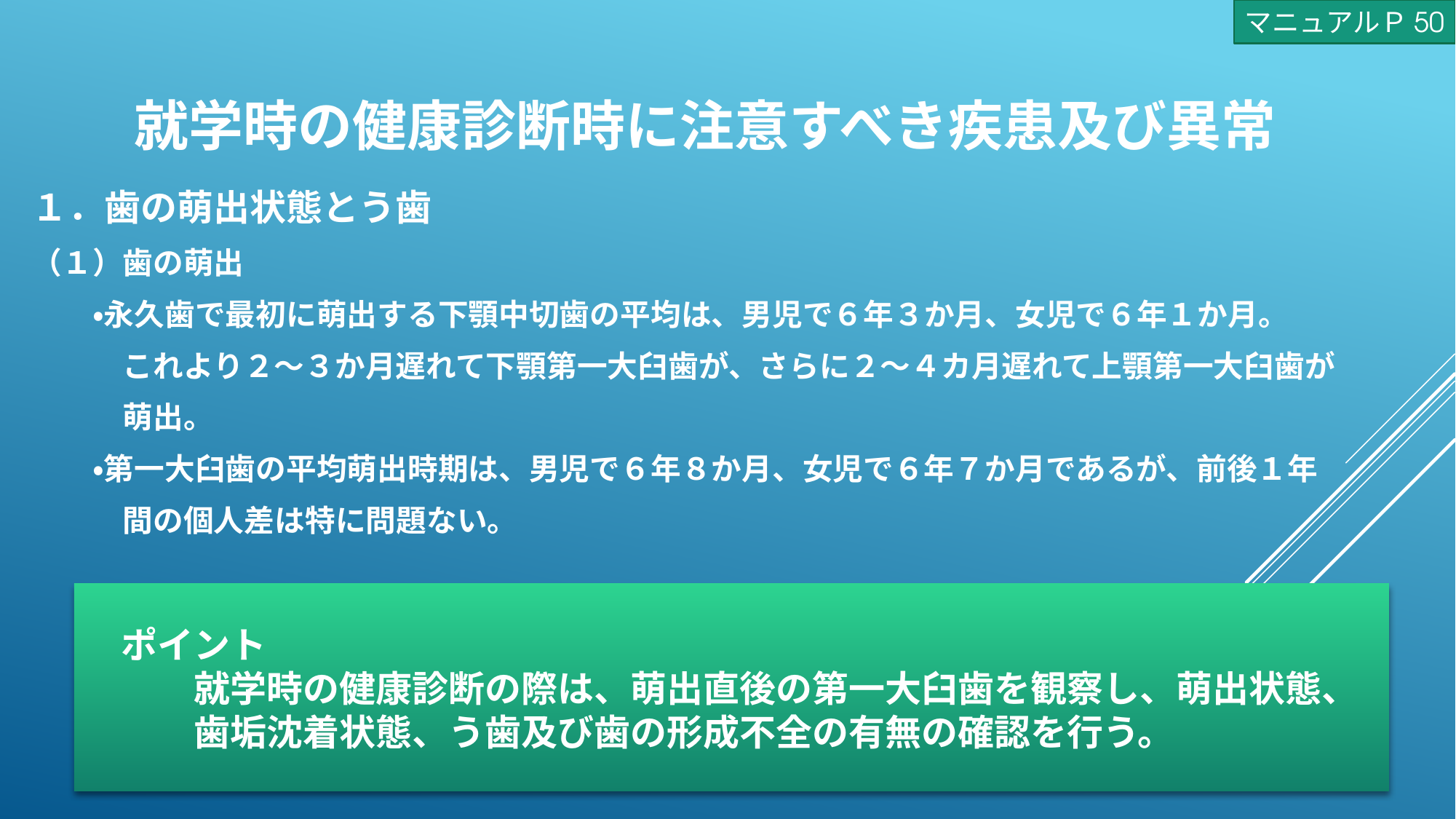

マニュアルＰ50
# 就学時の健康診断時に注意すべき疾患及び異常
１．歯の萌出状態とう歯
（１）歯の萌出
　　・永久歯で最初に萌出する下顎中切歯の平均は、男児で６年３か月、女児で６年１か月。
　　　これより２～３か月遅れて下顎第一大臼歯が、さらに２～４カ月遅れて上顎第一大臼歯が
　　　萌出。
　　・第一大臼歯の平均萌出時期は、男児で６年８か月、女児で６年７か月であるが、前後１年
　　　間の個人差は特に問題ない。

　ポイント
　　　就学時の健康診断の際は、萌出直後の第一大臼歯を観察し、萌出状態、
　　　歯垢沈着状態、う歯及び歯の形成不全の有無の確認を行う。